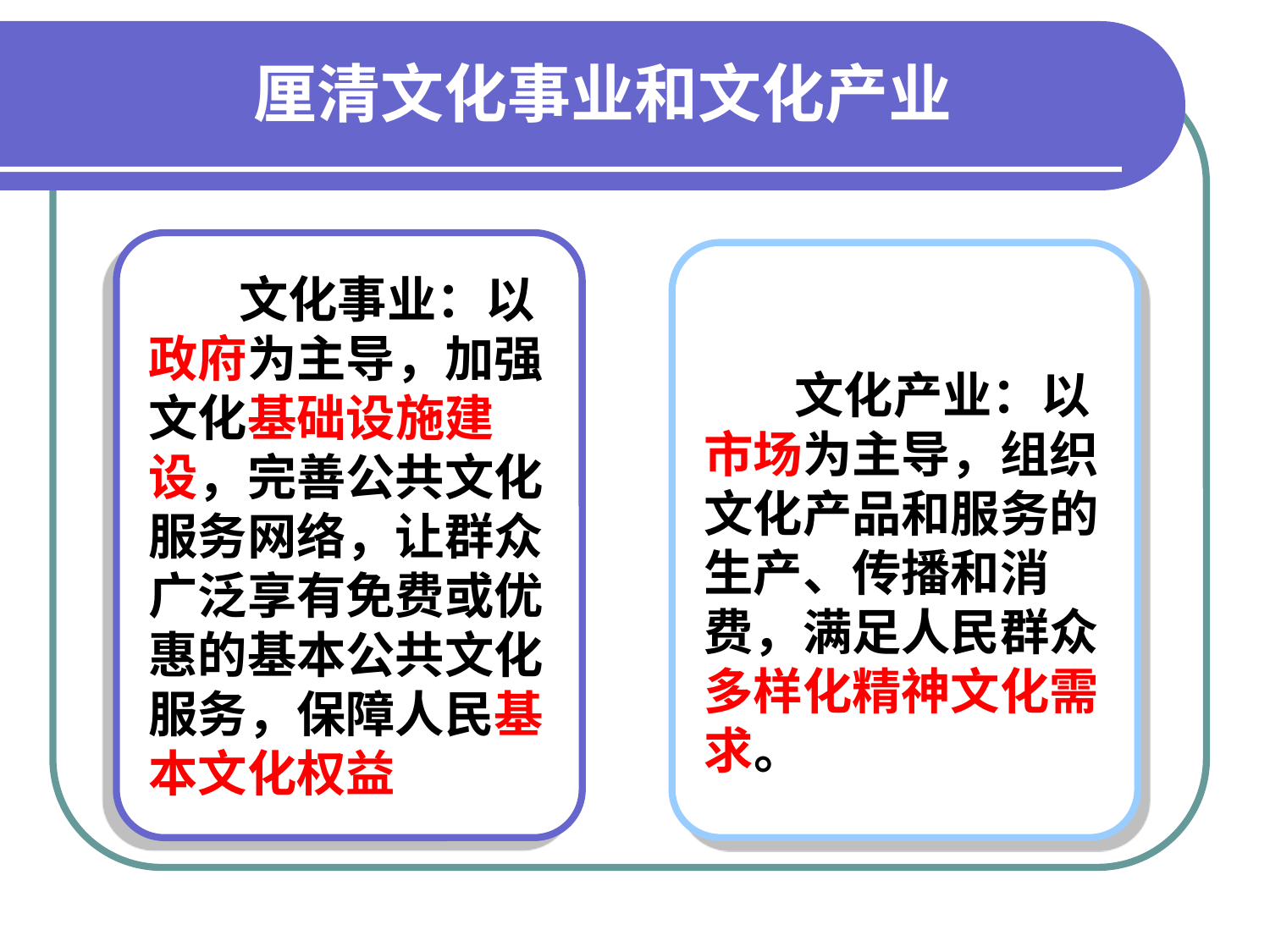

厘清文化事业和文化产业

       文化事业：以政府为主导，加强文化基础设施建设，完善公共文化服务网络，让群众广泛享有免费或优惠的基本公共文化服务，保障人民基本文化权益
       文化产业：以市场为主导，组织文化产品和服务的生产、传播和消费，满足人民群众多样化精神文化需求。